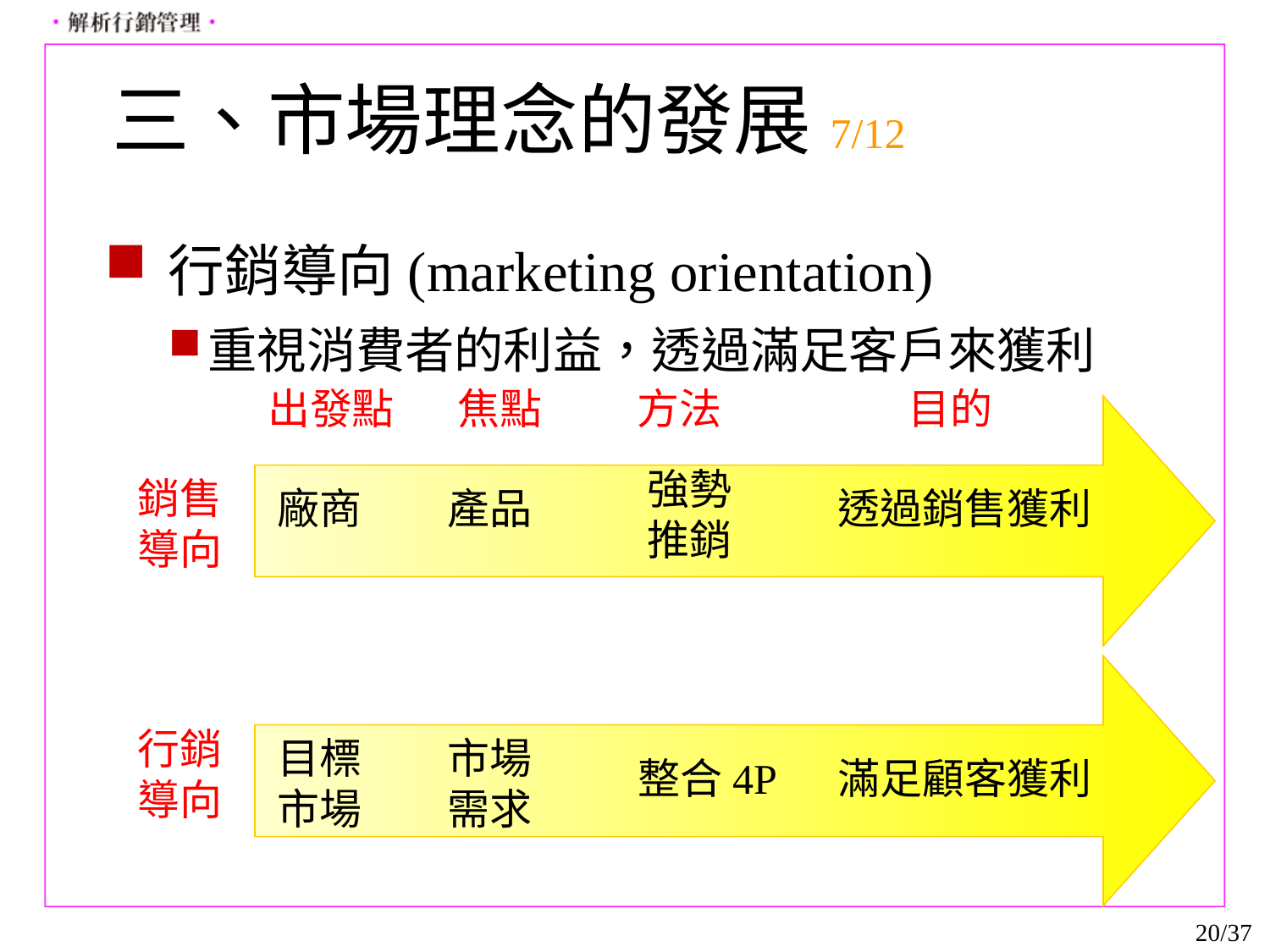

# 三、市場理念的發展7/12
行銷導向(marketing orientation)
重視消費者的利益，透過滿足客戶來獲利
出發點
焦點
方法
目的

強勢
推銷
銷售
導向
廠商
產品
透過銷售獲利

行銷
導向
目標
市場
市場
需求
整合4P
滿足顧客獲利
20/37